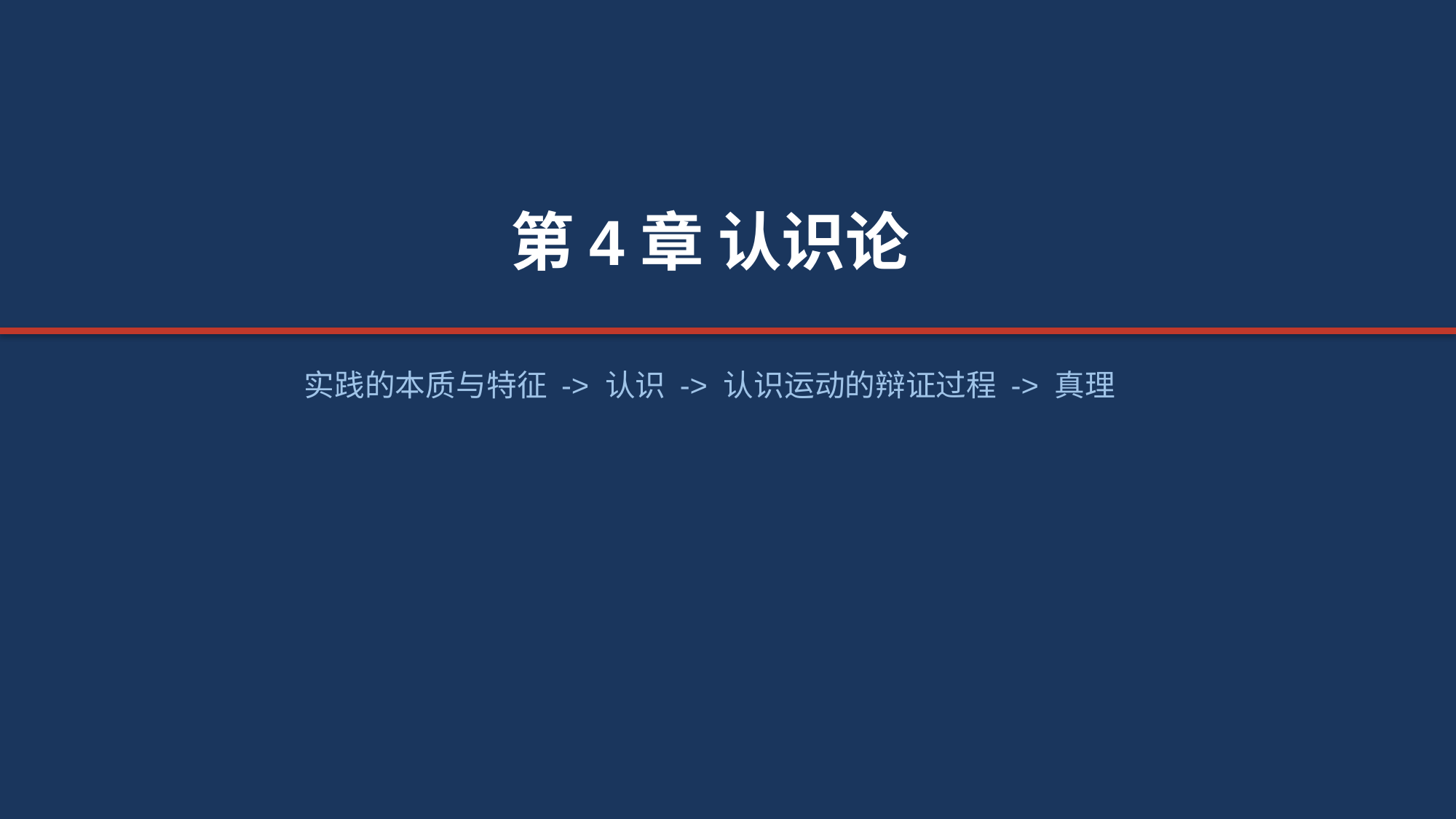

第4章 认识论

实践的本质与特征 -> 认识 -> 认识运动的辩证过程 -> 真理